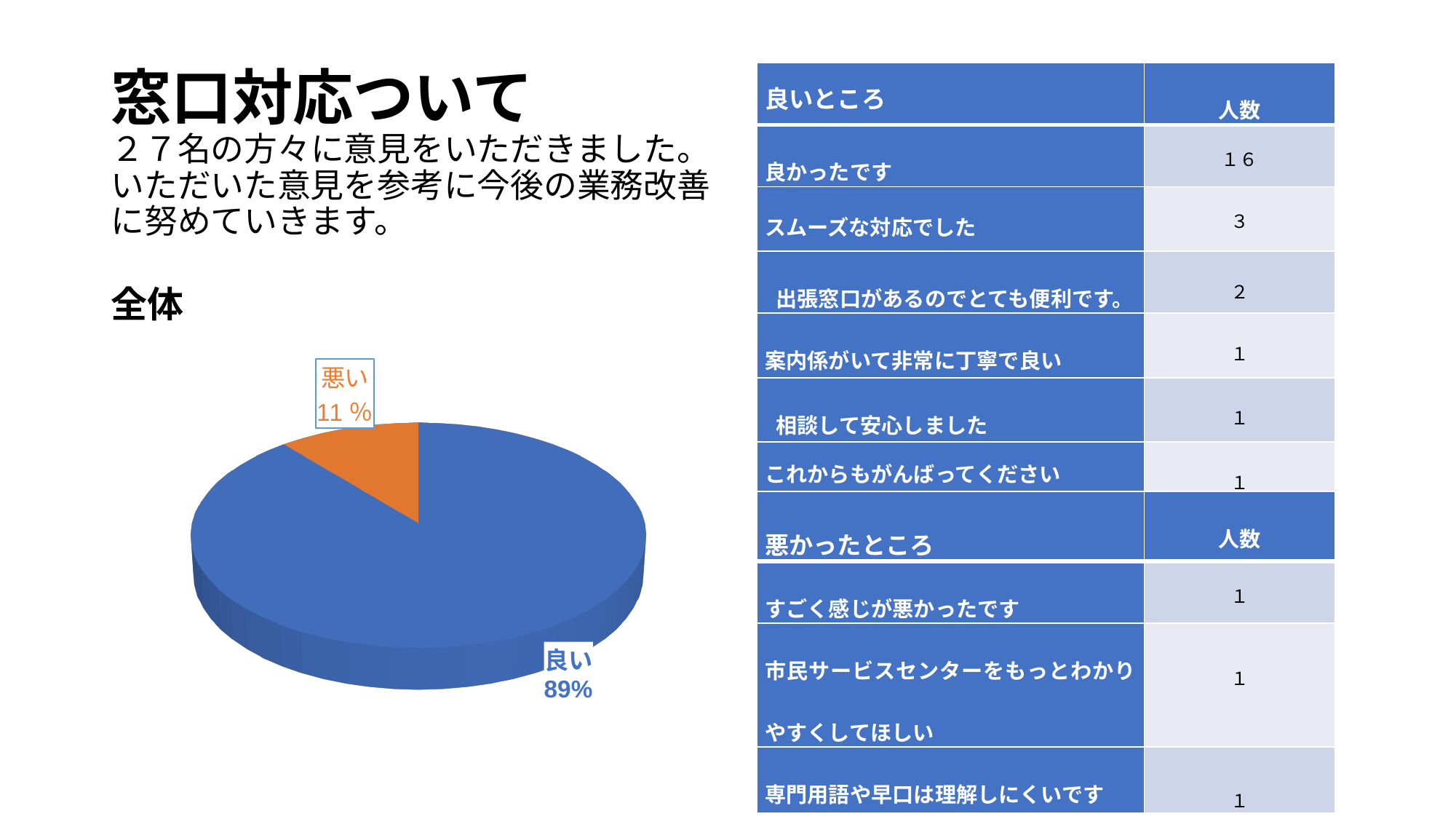

# 窓口対応ついて ２７名の方々に意見をいただきました。 いただいた意見を参考に今後の業務改善に努めていきます。
| 良いところ | 人数 |
| --- | --- |
| 良かったです | １６ |
| スムーズな対応でした | ３ |
| 出張窓口があるのでとても便利です。 | ２ |
| 案内係がいて非常に丁寧で良い | １ |
| 相談して安心しました | １ |
| これからもがんばってください | １ |
全体

[unsupported chart]

| 悪かったところ | 人数 |
| --- | --- |
| すごく感じが悪かったです | １ |
| 市民サービスセンターをもっとわかりやすくしてほしい | １ |
| 専門用語や早口は理解しにくいです | １ |